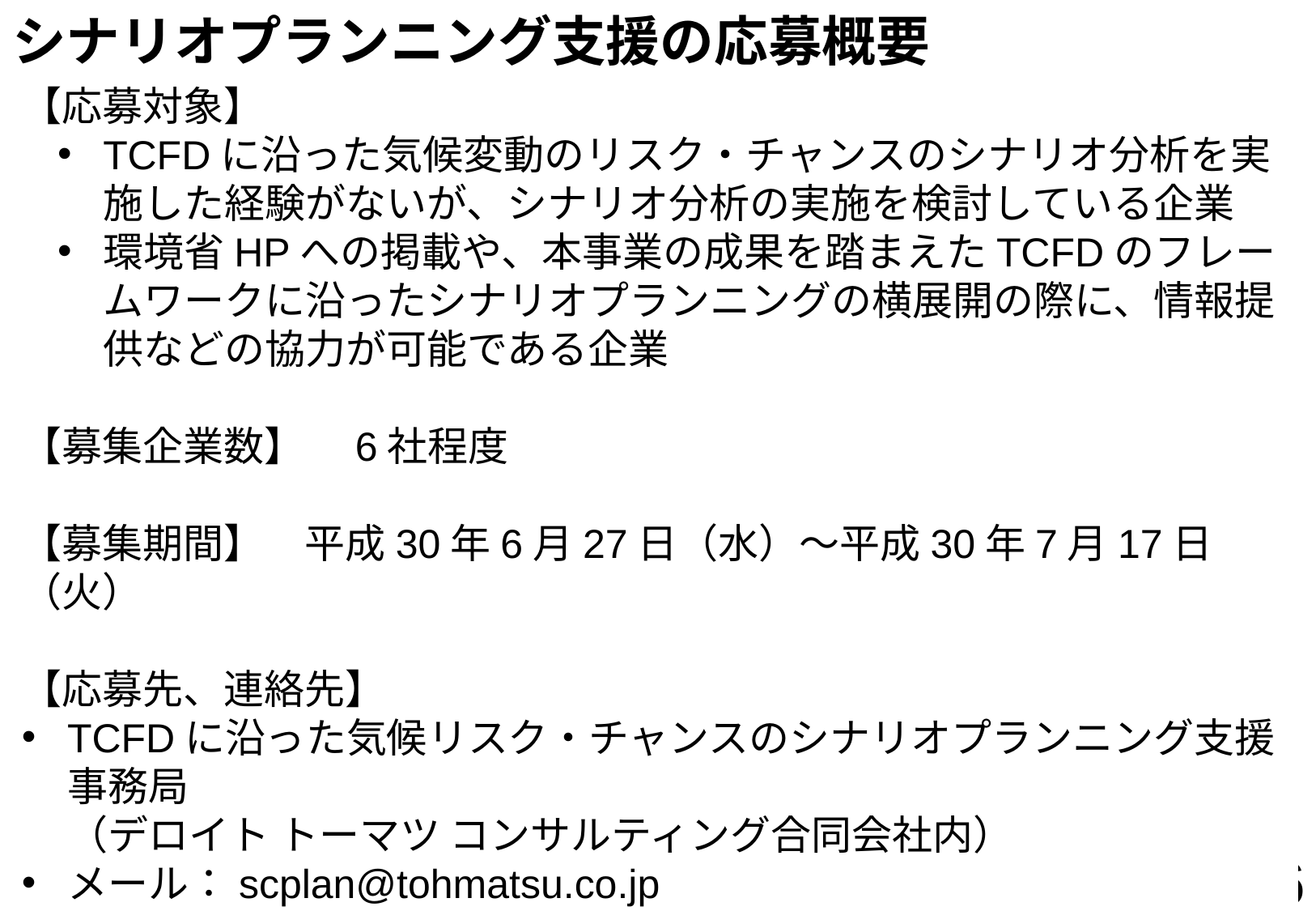

# シナリオプランニング支援の応募概要
【応募対象】
TCFDに沿った気候変動のリスク・チャンスのシナリオ分析を実施した経験がないが、シナリオ分析の実施を検討している企業
環境省HPへの掲載や、本事業の成果を踏まえたTCFDのフレームワークに沿ったシナリオプランニングの横展開の際に、情報提供などの協力が可能である企業

【募集企業数】　6社程度

【募集期間】　平成30年6月27日（水）～平成30年7月17日（火）

【応募先、連絡先】
TCFDに沿った気候リスク・チャンスのシナリオプランニング支援事務局
（デロイト トーマツ コンサルティング合同会社内）
メール：scplan@tohmatsu.co.jp
6